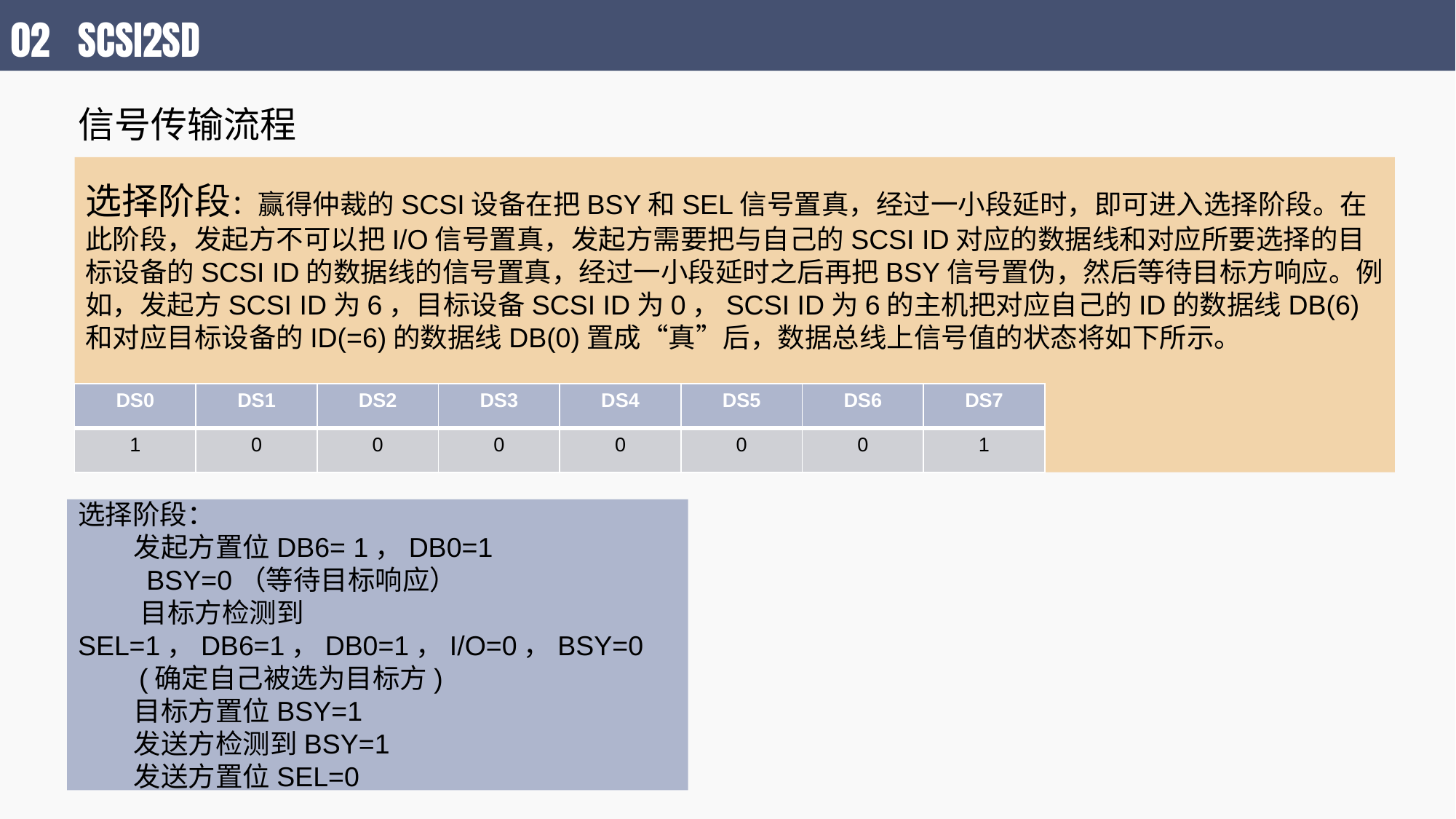

02   SCSI2SD

信号传输流程
选择阶段：赢得仲裁的SCSI设备在把BSY和SEL信号置真，经过一小段延时，即可进入选择阶段。在此阶段，发起方不可以把I/O信号置真，发起方需要把与自己的SCSI ID对应的数据线和对应所要选择的目标设备的SCSI ID的数据线的信号置真，经过一小段延时之后再把BSY信号置伪，然后等待目标方响应。例如，发起方SCSI ID为6，目标设备SCSI ID为0，SCSI ID为6的主机把对应自己的ID的数据线DB(6)和对应目标设备的ID(=6)的数据线DB(0)置成“真”后，数据总线上信号值的状态将如下所示。

| DS0 | DS1 | DS2 | DS3 | DS4 | DS5 | DS6 | DS7 |
| --- | --- | --- | --- | --- | --- | --- | --- |
| 1 | 0 | 0 | 0 | 0 | 0 | 0 | 1 |
选择阶段：
        发起方置位DB6= 1，DB0=1
         BSY=0（等待目标响应）
         目标方检测到
SEL=1，DB6=1，DB0=1，I/O=0，BSY=0
        (确定自己被选为目标方)
        目标方置位BSY=1
        发送方检测到BSY=1
        发送方置位SEL=0